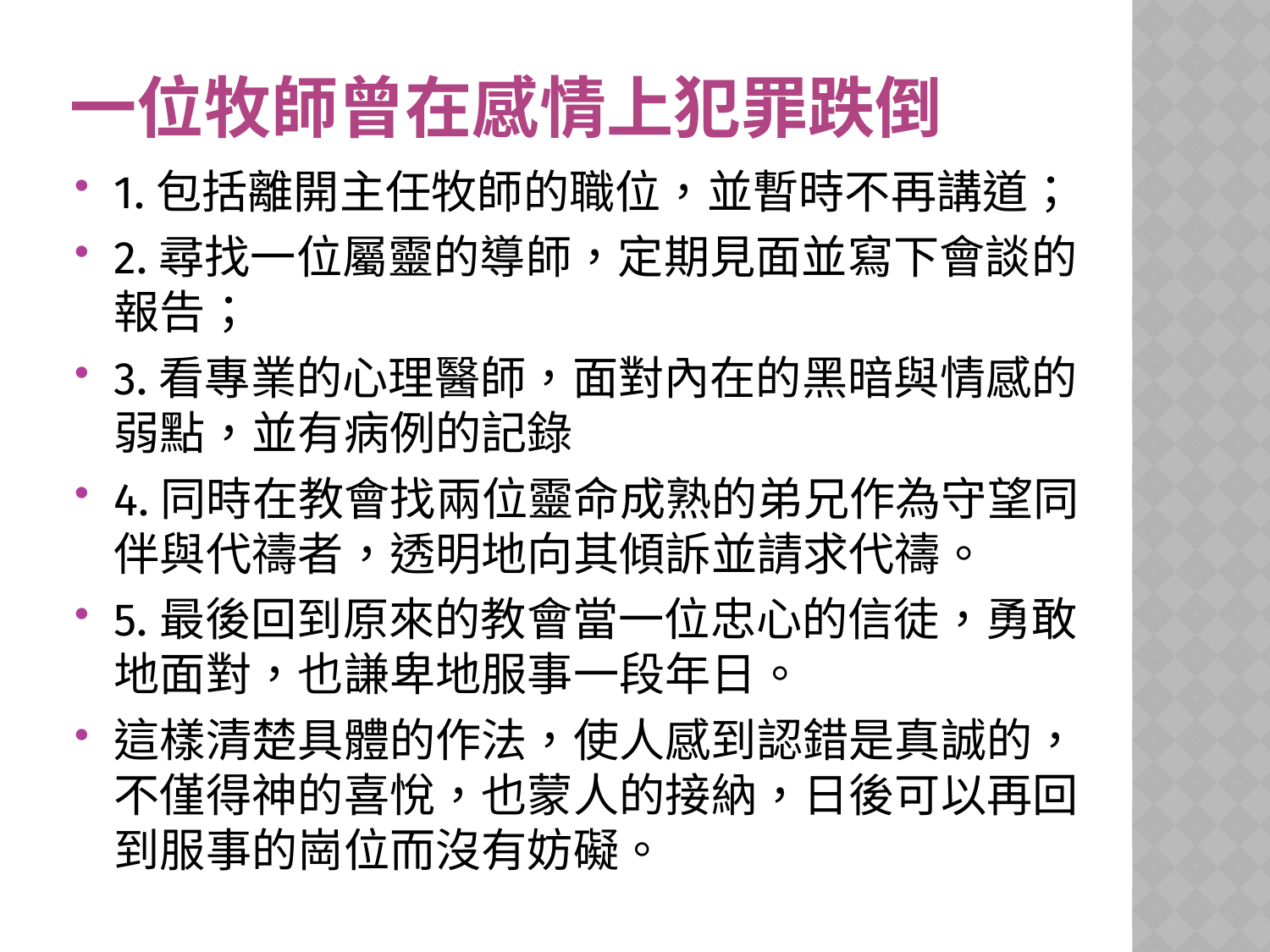

# 一位牧師曾在感情上犯罪跌倒
1.包括離開主任牧師的職位，並暫時不再講道；
2.尋找一位屬靈的導師，定期見面並寫下會談的報告；
3.看專業的心理醫師，面對內在的黑暗與情感的弱點，並有病例的記錄
4.同時在教會找兩位靈命成熟的弟兄作為守望同伴與代禱者，透明地向其傾訴並請求代禱。
5.最後回到原來的教會當一位忠心的信徒，勇敢地面對，也謙卑地服事一段年日。
這樣清楚具體的作法，使人感到認錯是真誠的，不僅得神的喜悅，也蒙人的接納，日後可以再回到服事的崗位而沒有妨礙。